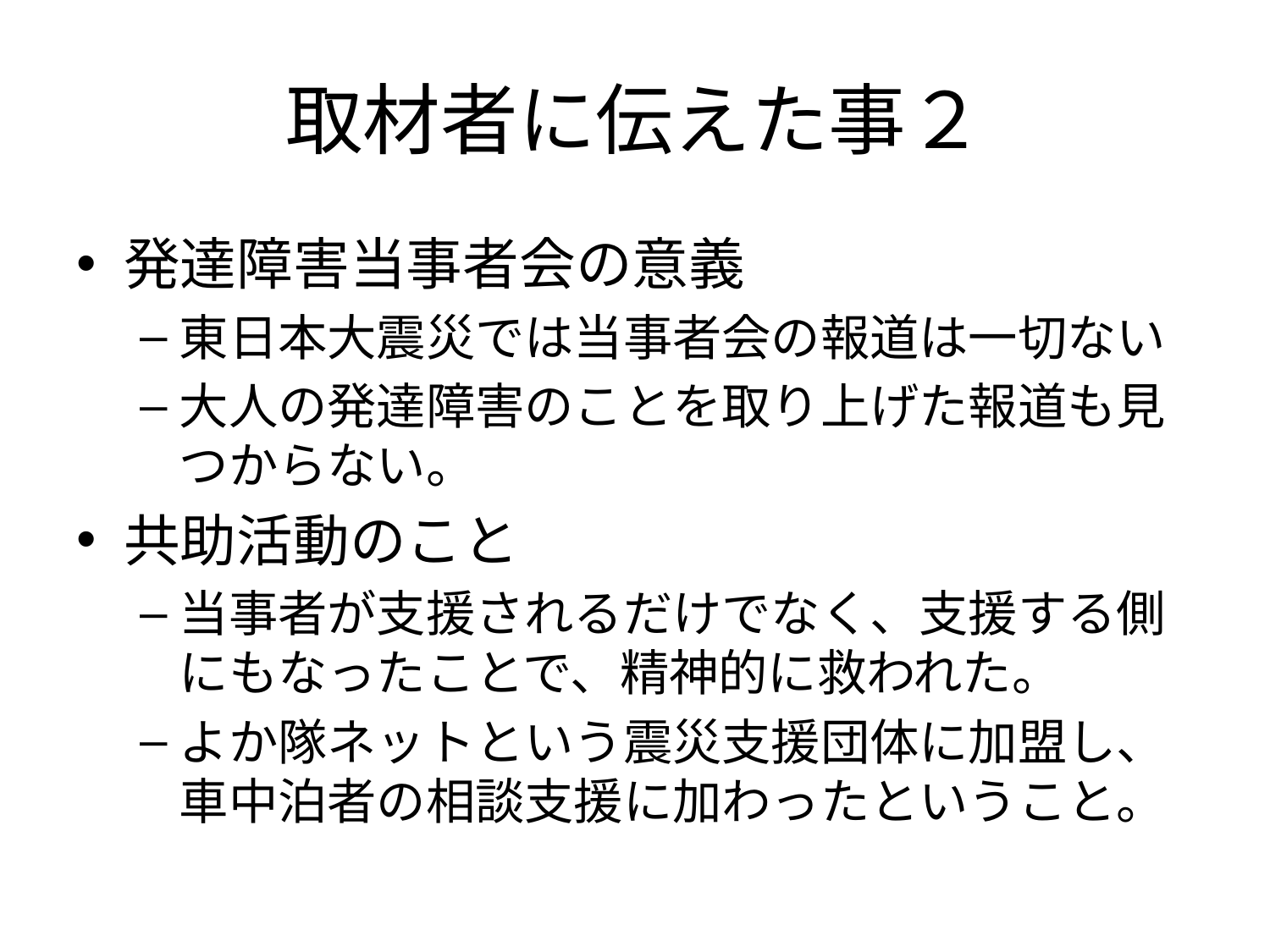

# 取材者に伝えた事２
発達障害当事者会の意義
東日本大震災では当事者会の報道は一切ない
大人の発達障害のことを取り上げた報道も見つからない。
共助活動のこと
当事者が支援されるだけでなく、支援する側にもなったことで、精神的に救われた。
よか隊ネットという震災支援団体に加盟し、車中泊者の相談支援に加わったということ。